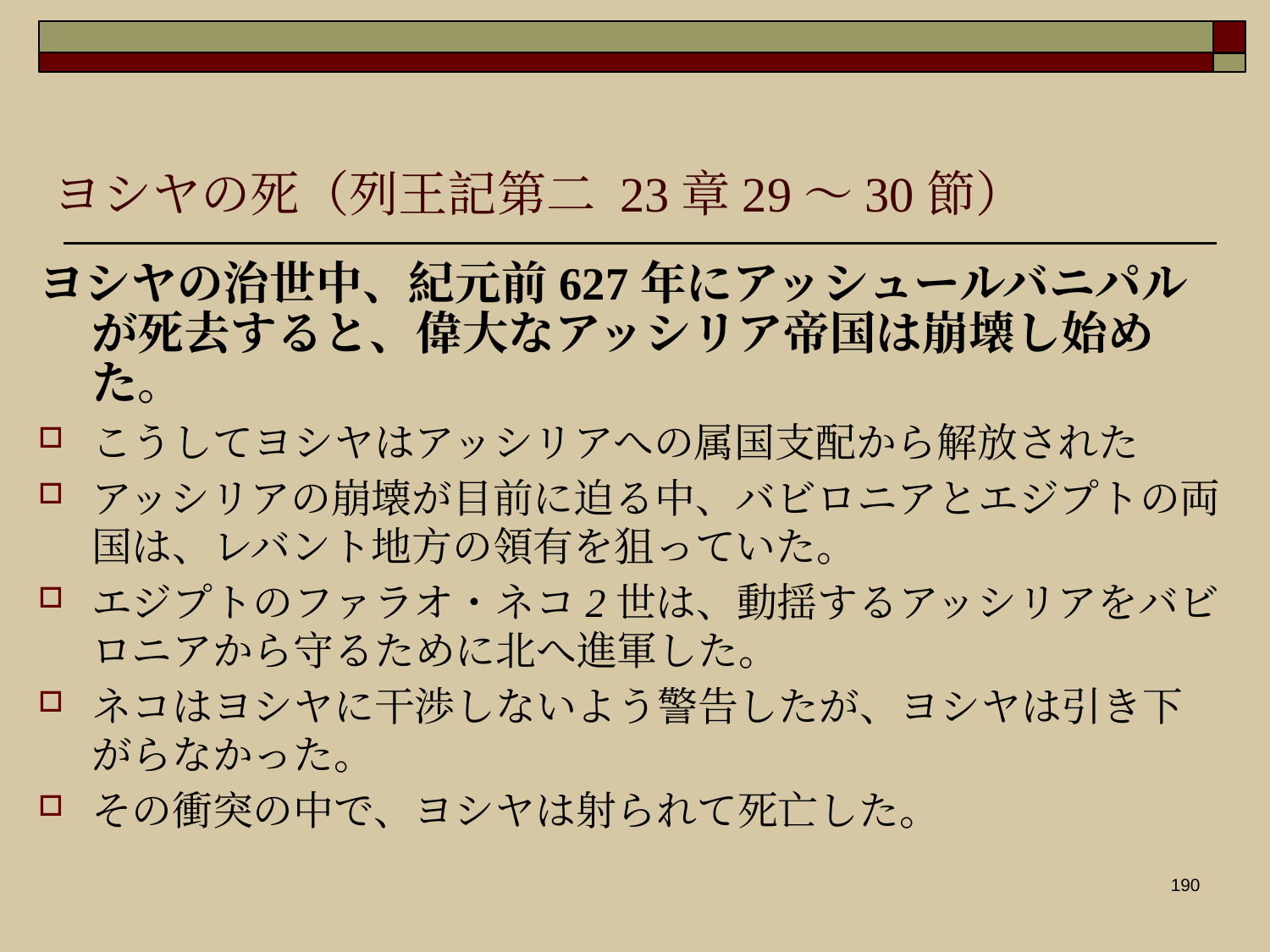

ヨシヤの死（列王記第二 23章29〜30節）
ヨシヤの治世中、紀元前627年にアッシュールバニパルが死去すると、偉大なアッシリア帝国は崩壊し始めた。
こうしてヨシヤはアッシリアへの属国支配から解放された
アッシリアの崩壊が目前に迫る中、バビロニアとエジプトの両国は、レバント地方の領有を狙っていた。
エジプトのファラオ・ネコ2世は、動揺するアッシリアをバビロニアから守るために北へ進軍した。
ネコはヨシヤに干渉しないよう警告したが、ヨシヤは引き下がらなかった。
その衝突の中で、ヨシヤは射られて死亡した。
190